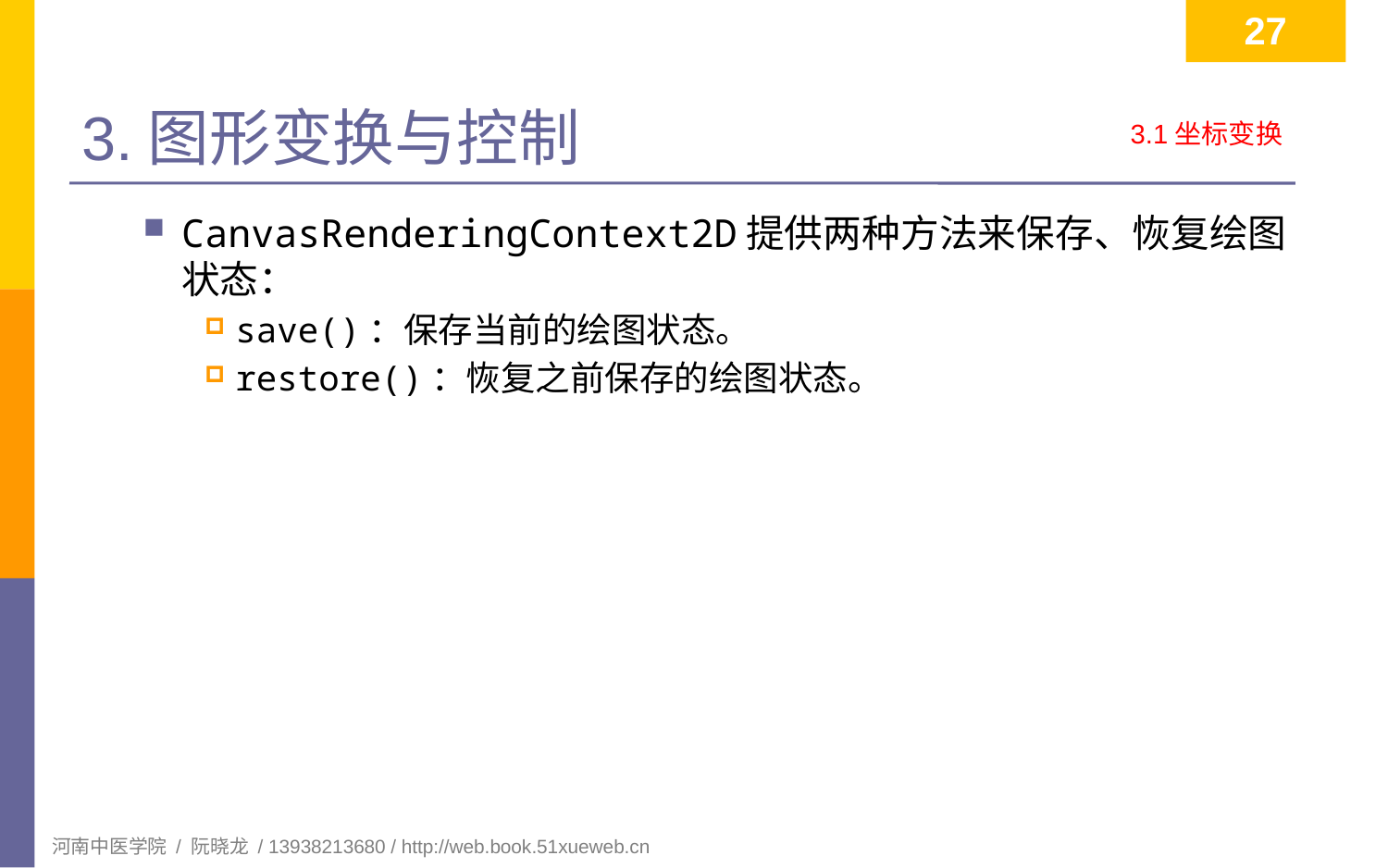

27
# 3.图形变换与控制
3.1坐标变换
CanvasRenderingContext2D提供两种方法来保存、恢复绘图状态：
save()：保存当前的绘图状态。
restore()：恢复之前保存的绘图状态。